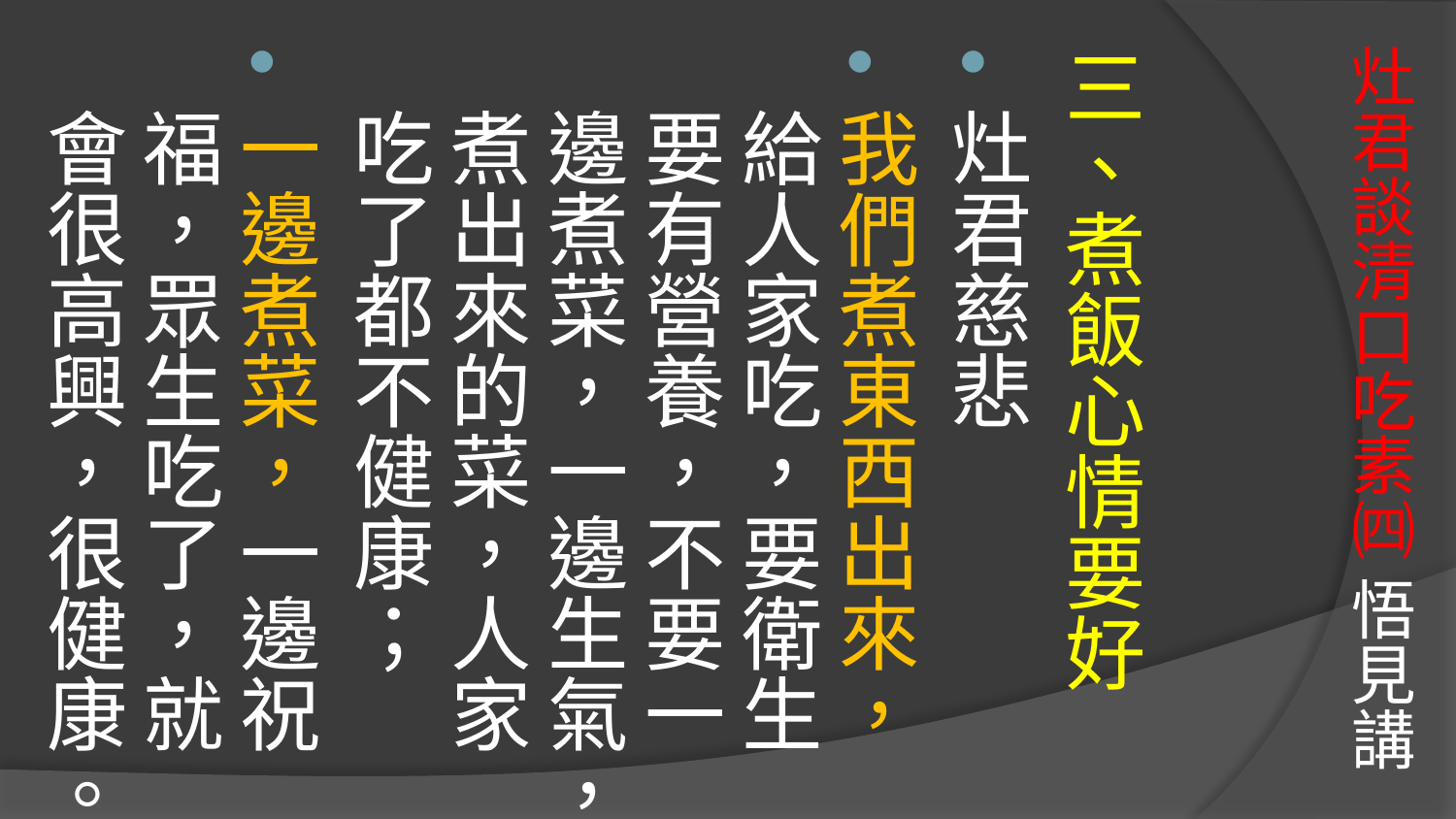

# 灶君談清口吃素㈣ 悟見講
三、煮飯心情要好
灶君慈悲
我們煮東西出來，給人家吃，要衛生要有營養，不要一邊煮菜，一邊生氣，煮出來的菜，人家吃了都不健康；
一邊煮菜，一邊祝福，眾生吃了，就會很高興，很健康。